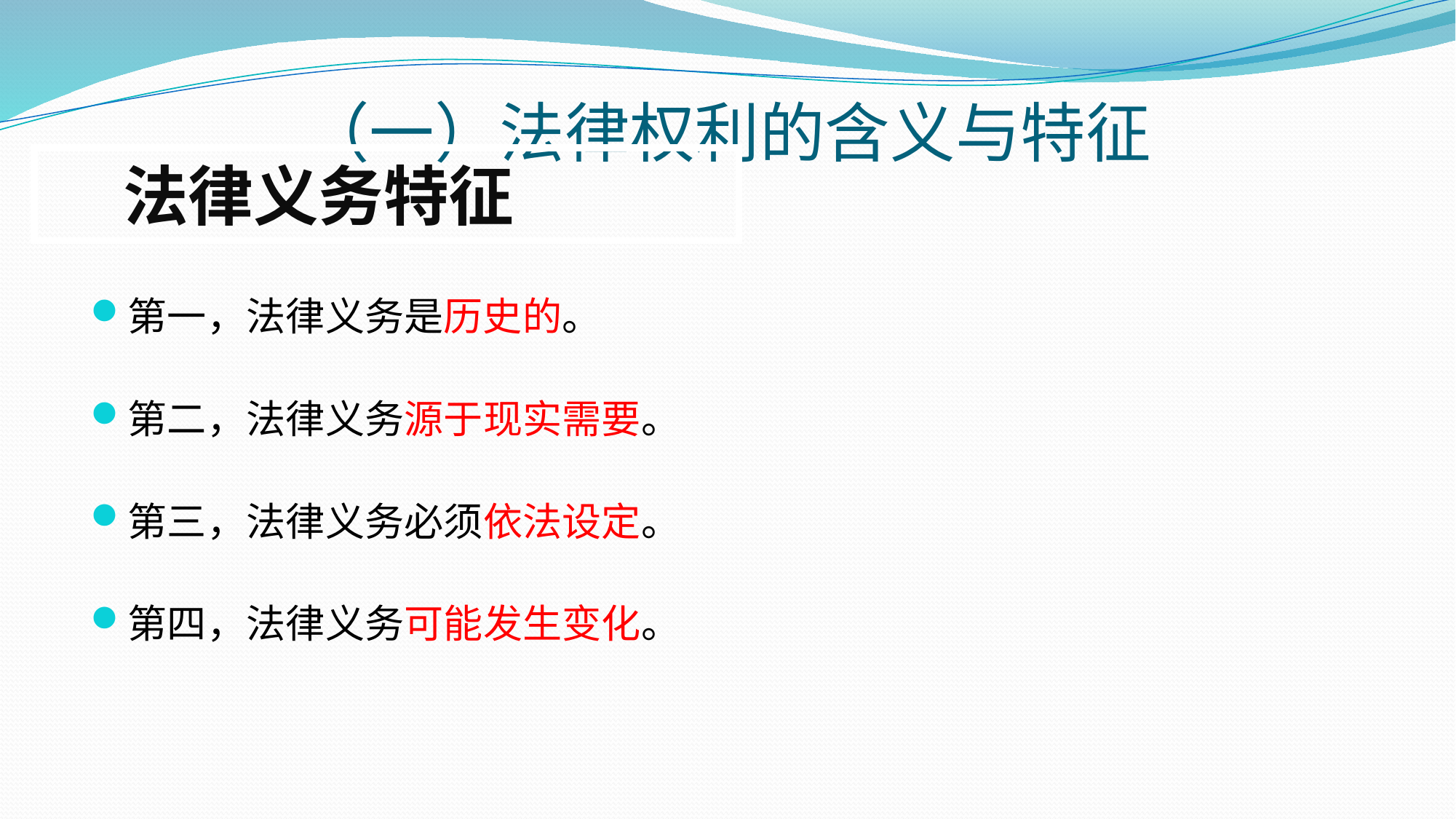

# （一）法律权利的含义与特征
    法律义务特征
第一，法律义务是历史的。
第二，法律义务源于现实需要。
第三，法律义务必须依法设定。
第四，法律义务可能发生变化。